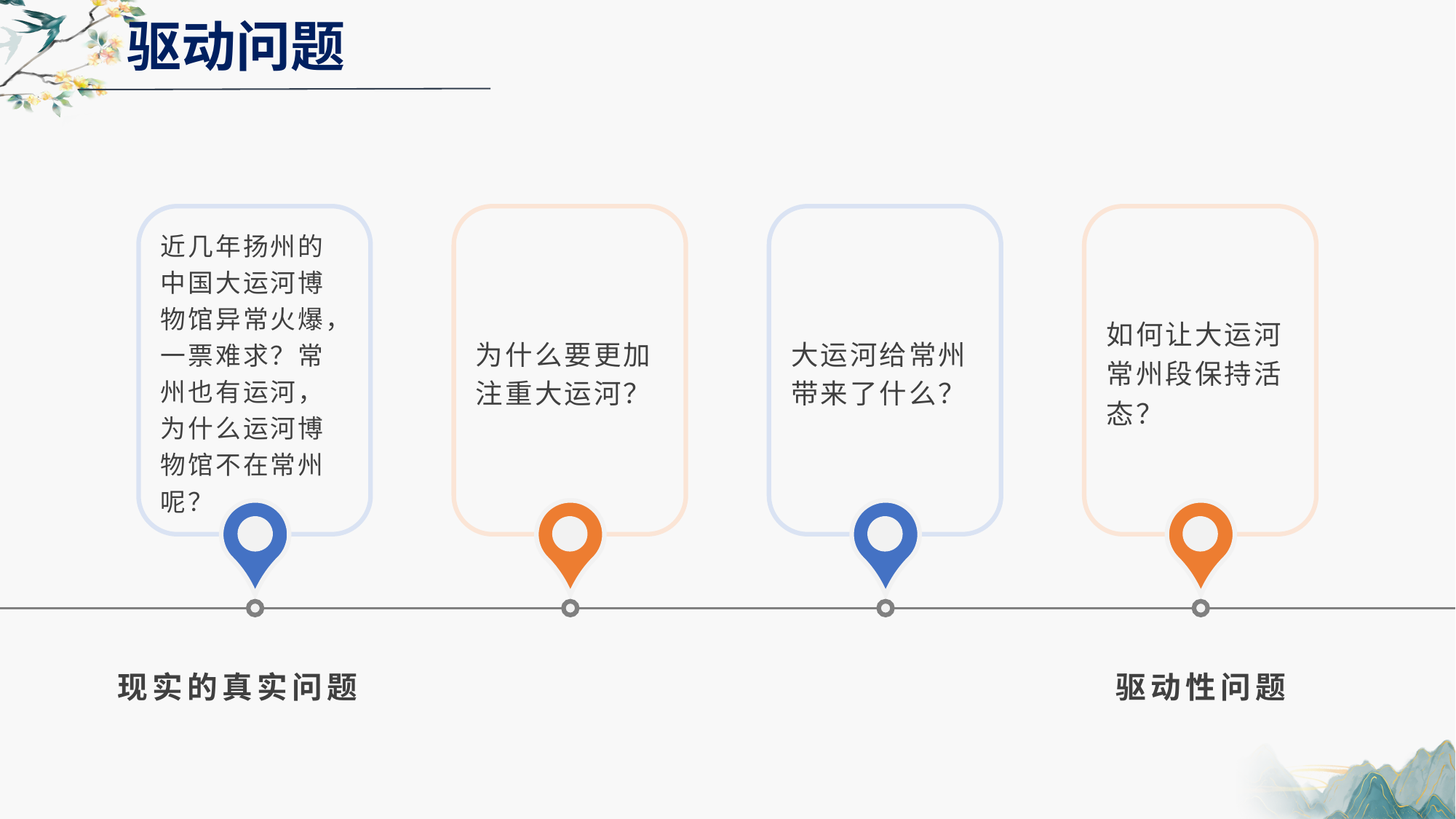

驱动问题
近几年扬州的中国大运河博物馆异常火爆，一票难求？常州也有运河，为什么运河博物馆不在常州呢？
为什么要更加注重大运河？
大运河给常州带来了什么？
如何让大运河常州段保持活态？

现实的真实问题
驱动性问题